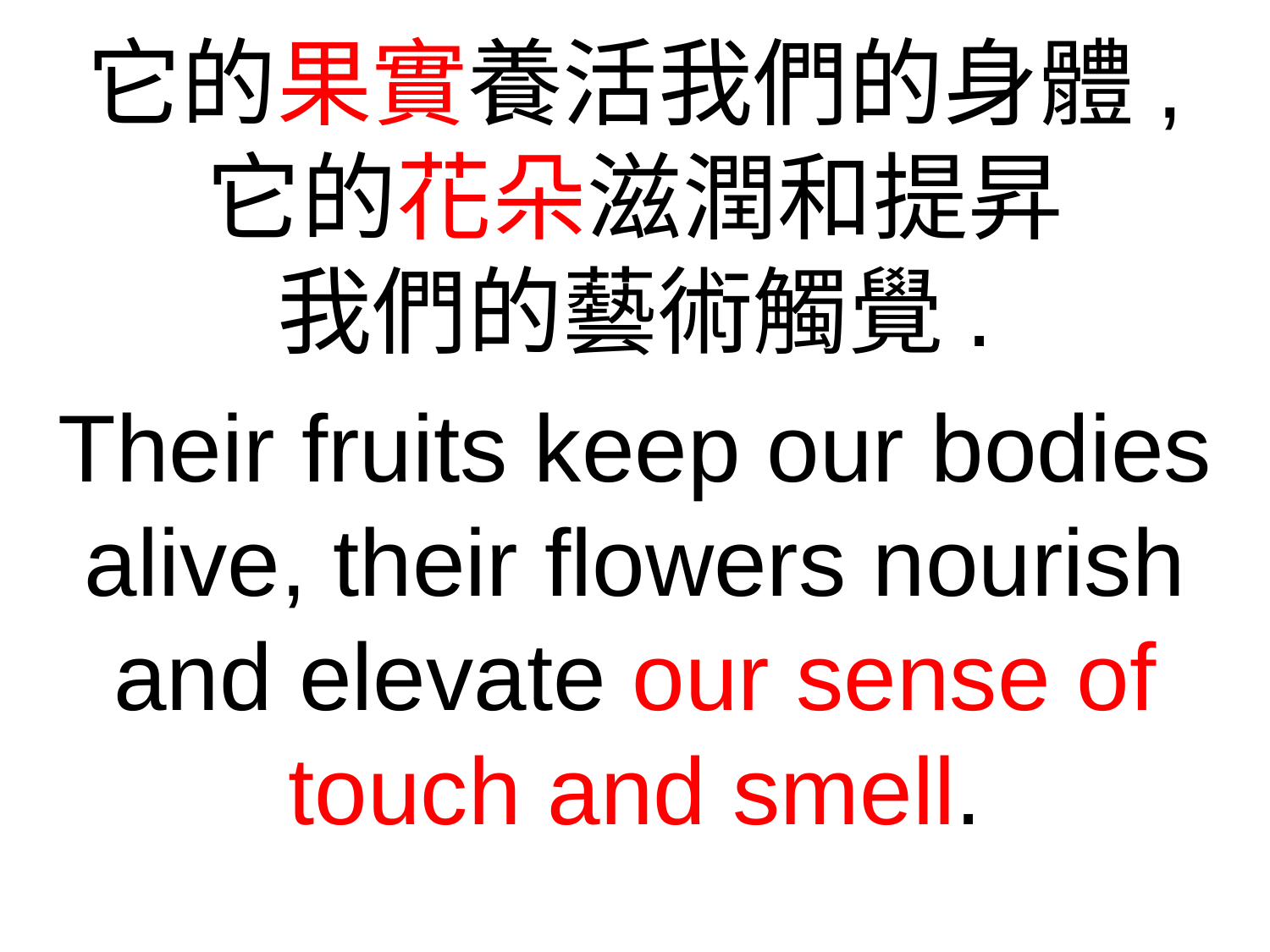

它的果實養活我們的身體,
它的花朵滋潤和提昇
我們的藝術觸覺.
Their fruits keep our bodies alive, their flowers nourish and elevate our sense of touch and smell.